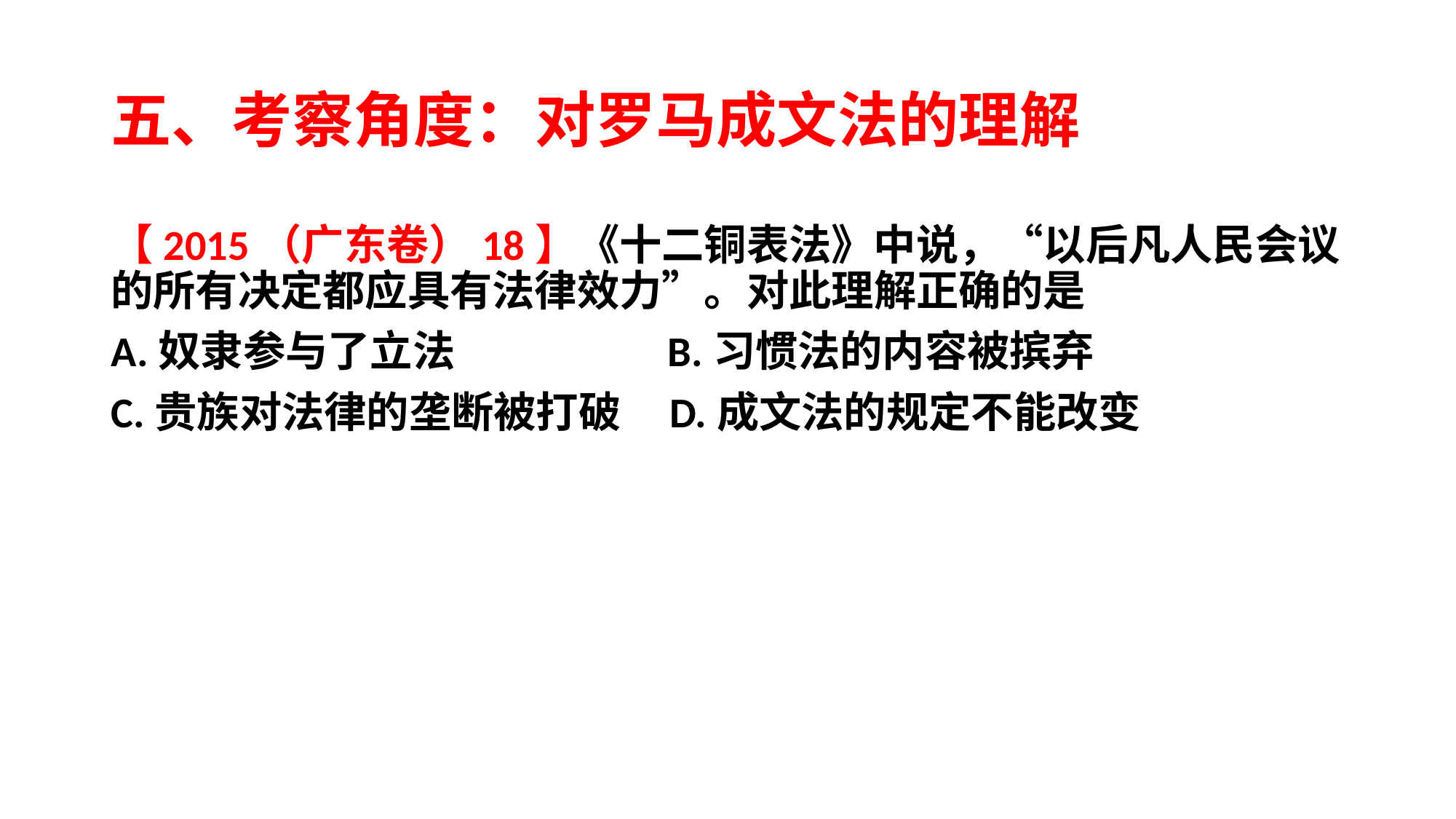

# 五、考察角度：对罗马成文法的理解
【2015（广东卷）18】《十二铜表法》中说，“以后凡人民会议的所有决定都应具有法律效力”。对此理解正确的是
A.奴隶参与了立法                     B.习惯法的内容被摈弃
C.贵族对法律的垄断被打破    D.成文法的规定不能改变